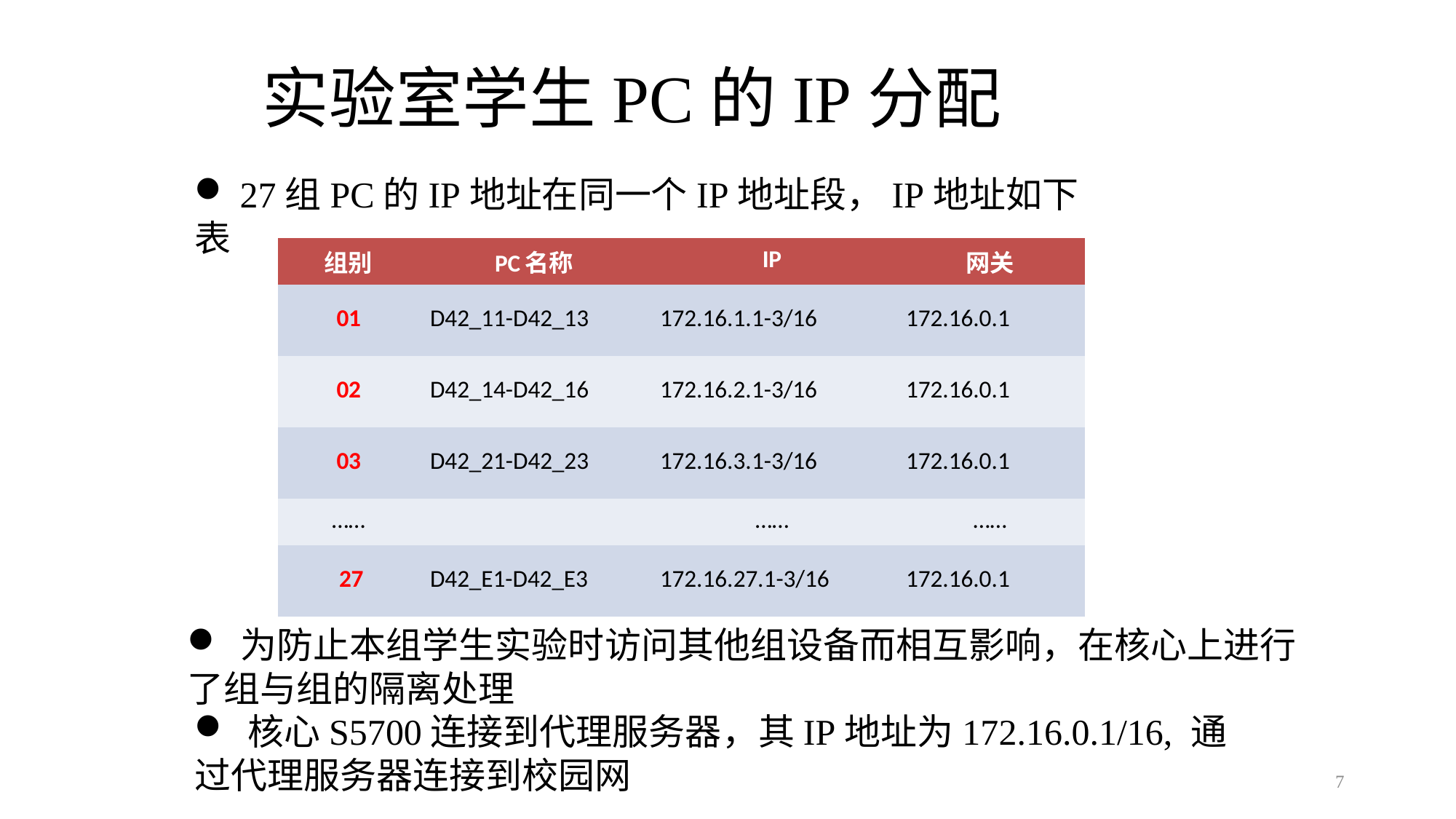

# 实验室学生PC的IP分配
 27组PC的IP地址在同一个IP地址段，IP地址如下表
| 组别 | PC名称 | IP | 网关 |
| --- | --- | --- | --- |
| 01 | D42\_11-D42\_13 | 172.16.1.1-3/16 | 172.16.0.1 |
| 02 | D42\_14-D42\_16 | 172.16.2.1-3/16 | 172.16.0.1 |
| 03 | D42\_21-D42\_23 | 172.16.3.1-3/16 | 172.16.0.1 |
| …… |  | …… | …… |
| 27 | D42\_E1-D42\_E3 | 172.16.27.1-3/16 | 172.16.0.1 |
 为防止本组学生实验时访问其他组设备而相互影响，在核心上进行了组与组的隔离处理
 核心S5700连接到代理服务器，其IP地址为172.16.0.1/16, 通过代理服务器连接到校园网
7